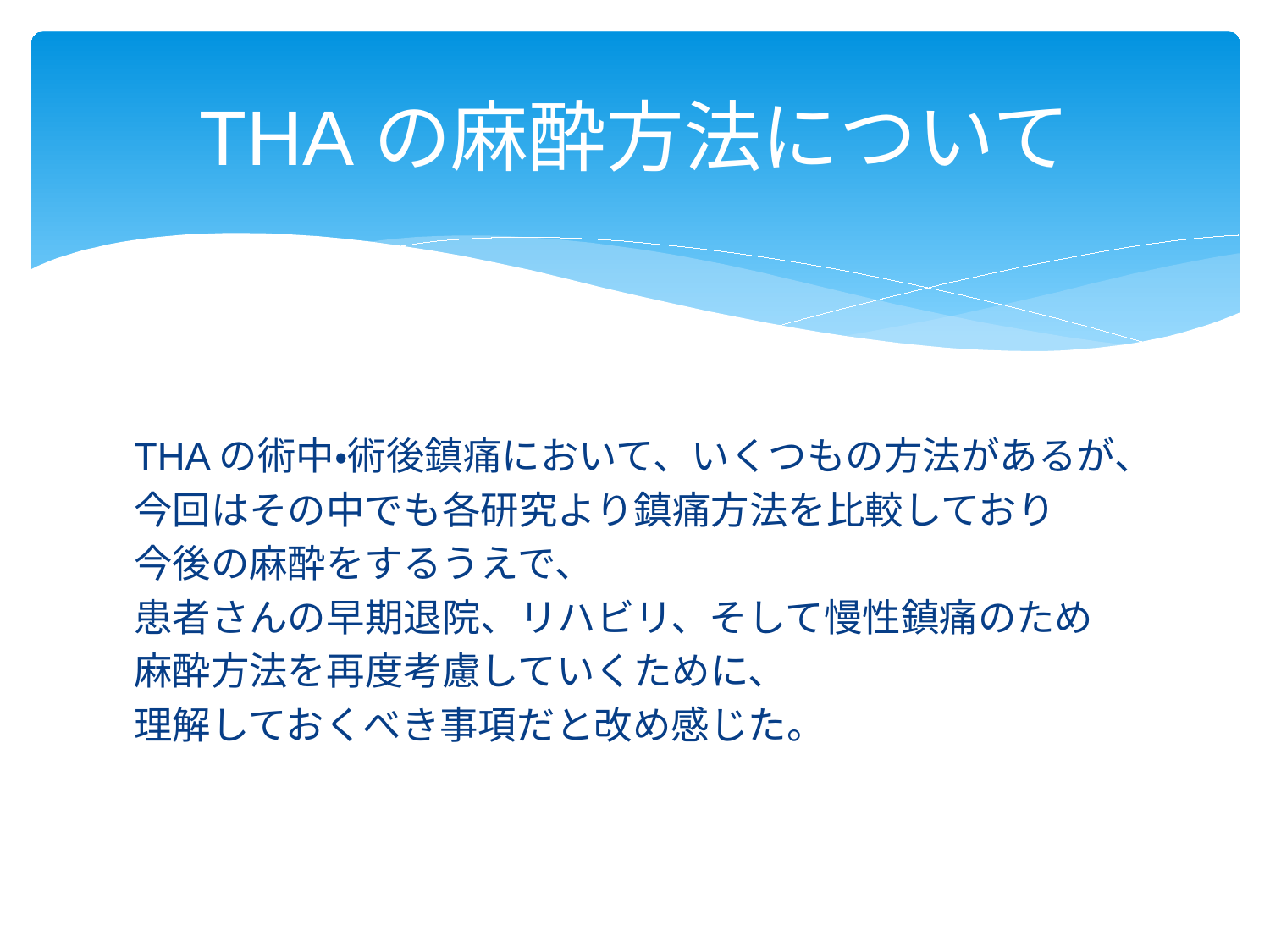

# THAの麻酔方法について

THAの術中・術後鎮痛において、いくつもの方法があるが、
今回はその中でも各研究より鎮痛方法を比較しており
今後の麻酔をするうえで、
患者さんの早期退院、リハビリ、そして慢性鎮痛のため
麻酔方法を再度考慮していくために、
理解しておくべき事項だと改め感じた。